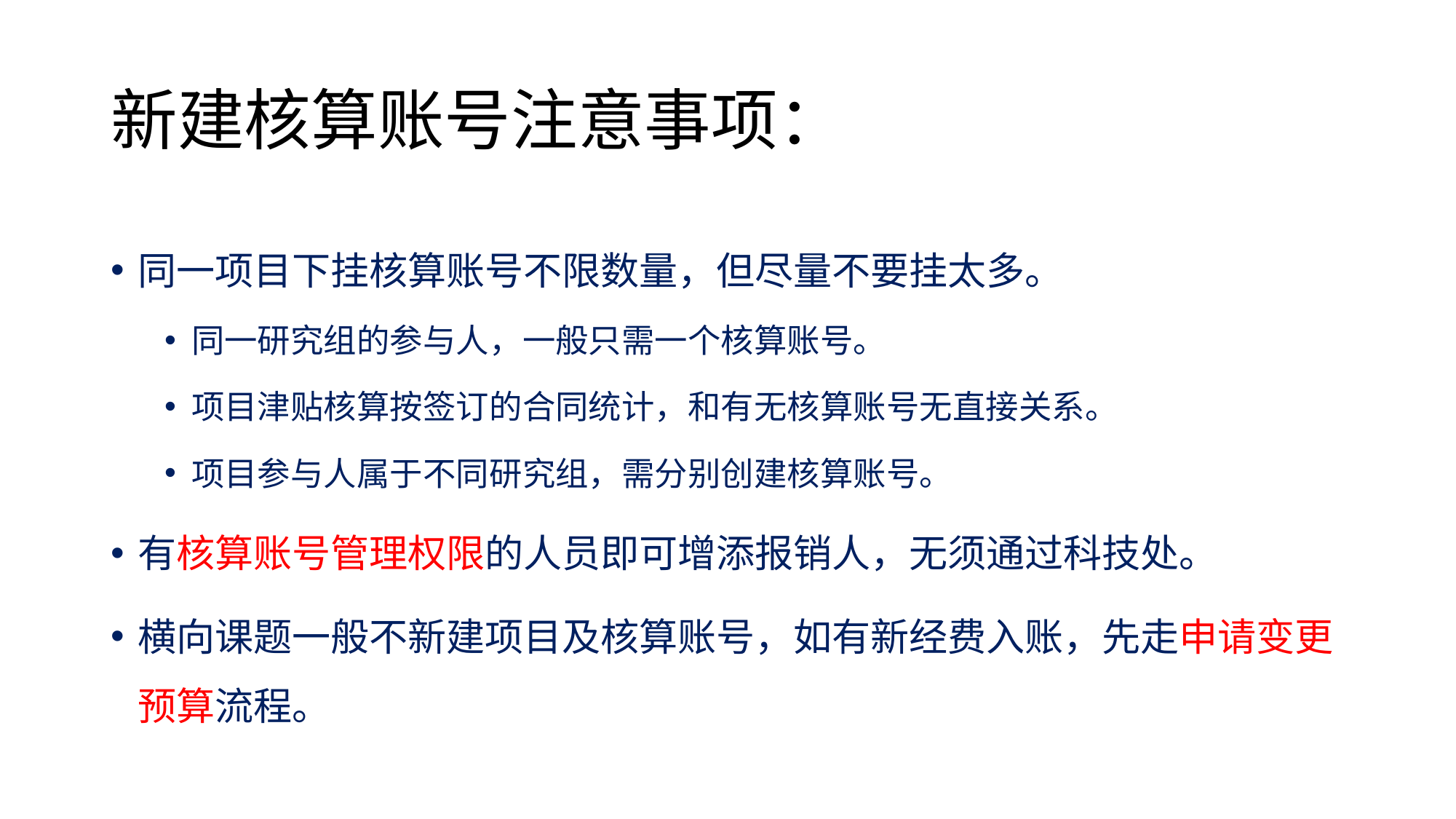

# 新建核算账号注意事项：
同一项目下挂核算账号不限数量，但尽量不要挂太多。
同一研究组的参与人，一般只需一个核算账号。
项目津贴核算按签订的合同统计，和有无核算账号无直接关系。
项目参与人属于不同研究组，需分别创建核算账号。
有核算账号管理权限的人员即可增添报销人，无须通过科技处。
横向课题一般不新建项目及核算账号，如有新经费入账，先走申请变更预算流程。